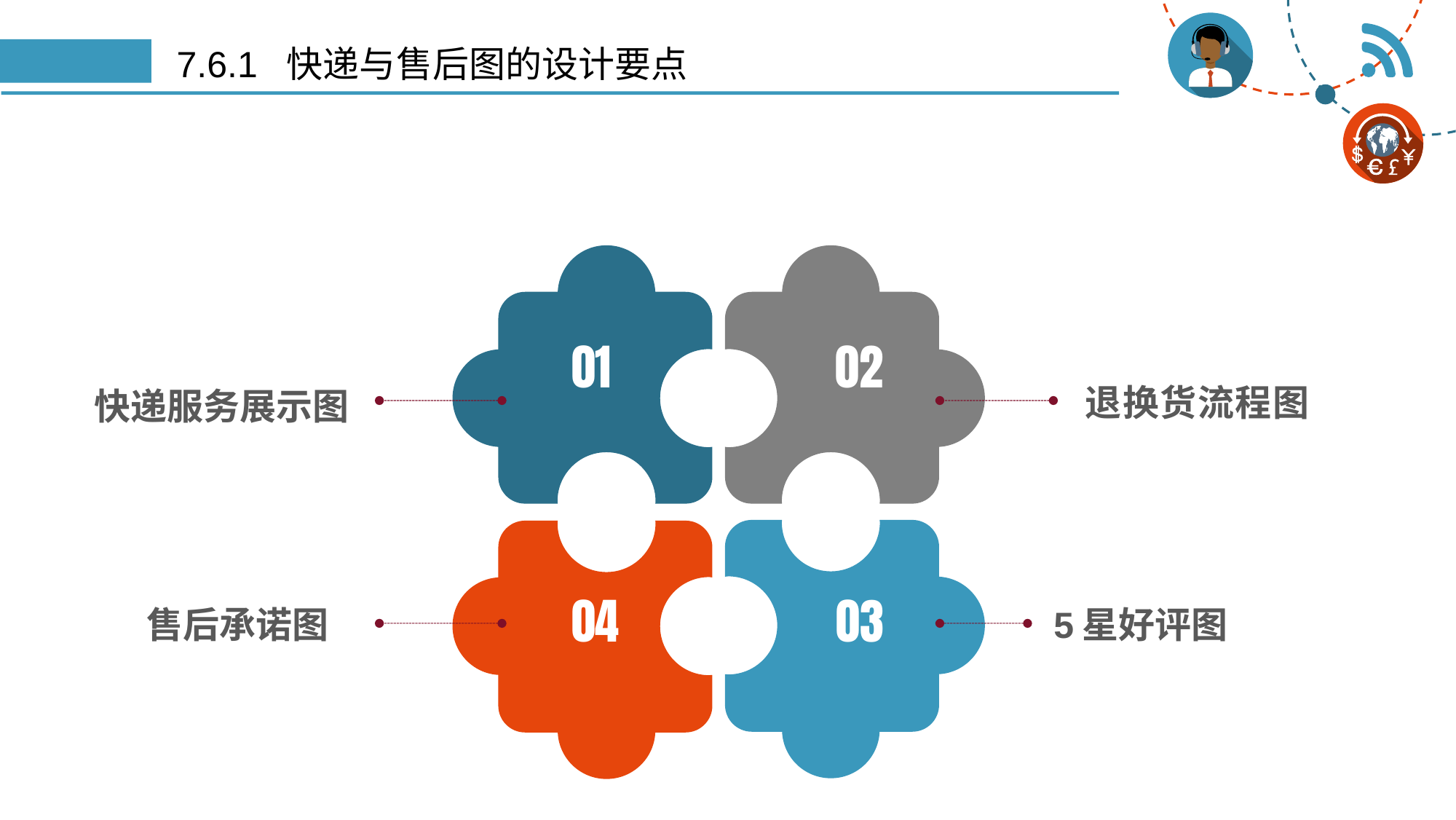

# 7.6.1  快递与售后图的设计要点

01

02
退换货流程图
快递服务展示图

03

04
售后承诺图
5星好评图